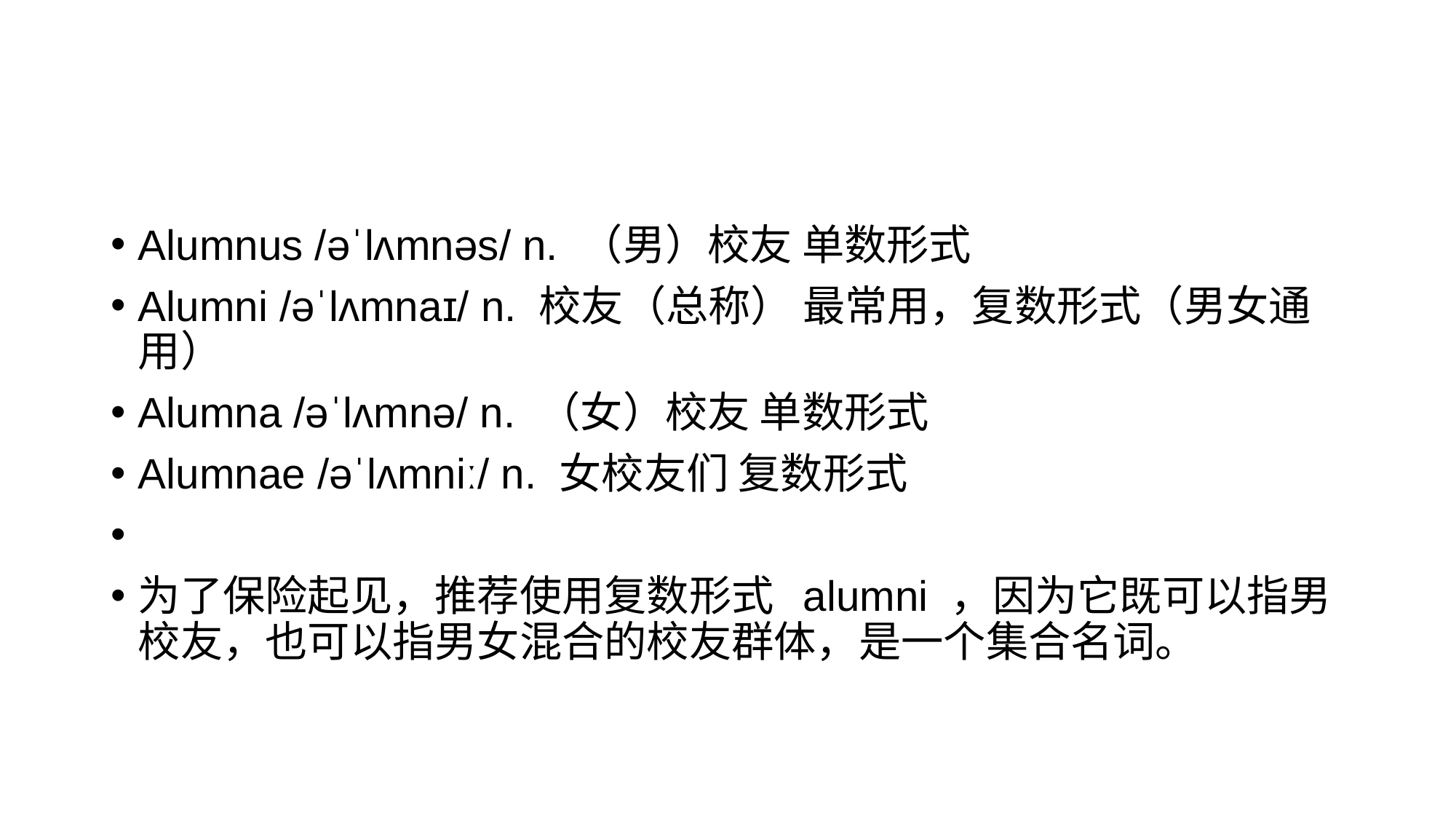

#
Alumnus /əˈlʌmnəs/ n. （男）校友 单数形式
Alumni /əˈlʌmnaɪ/ n. 校友（总称） 最常用，复数形式（男女通用）
Alumna /əˈlʌmnə/ n. （女）校友 单数形式
Alumnae /əˈlʌmniː/ n. 女校友们 复数形式

为了保险起见，推荐使用复数形式  alumni ，因为它既可以指男校友，也可以指男女混合的校友群体，是一个集合名词。